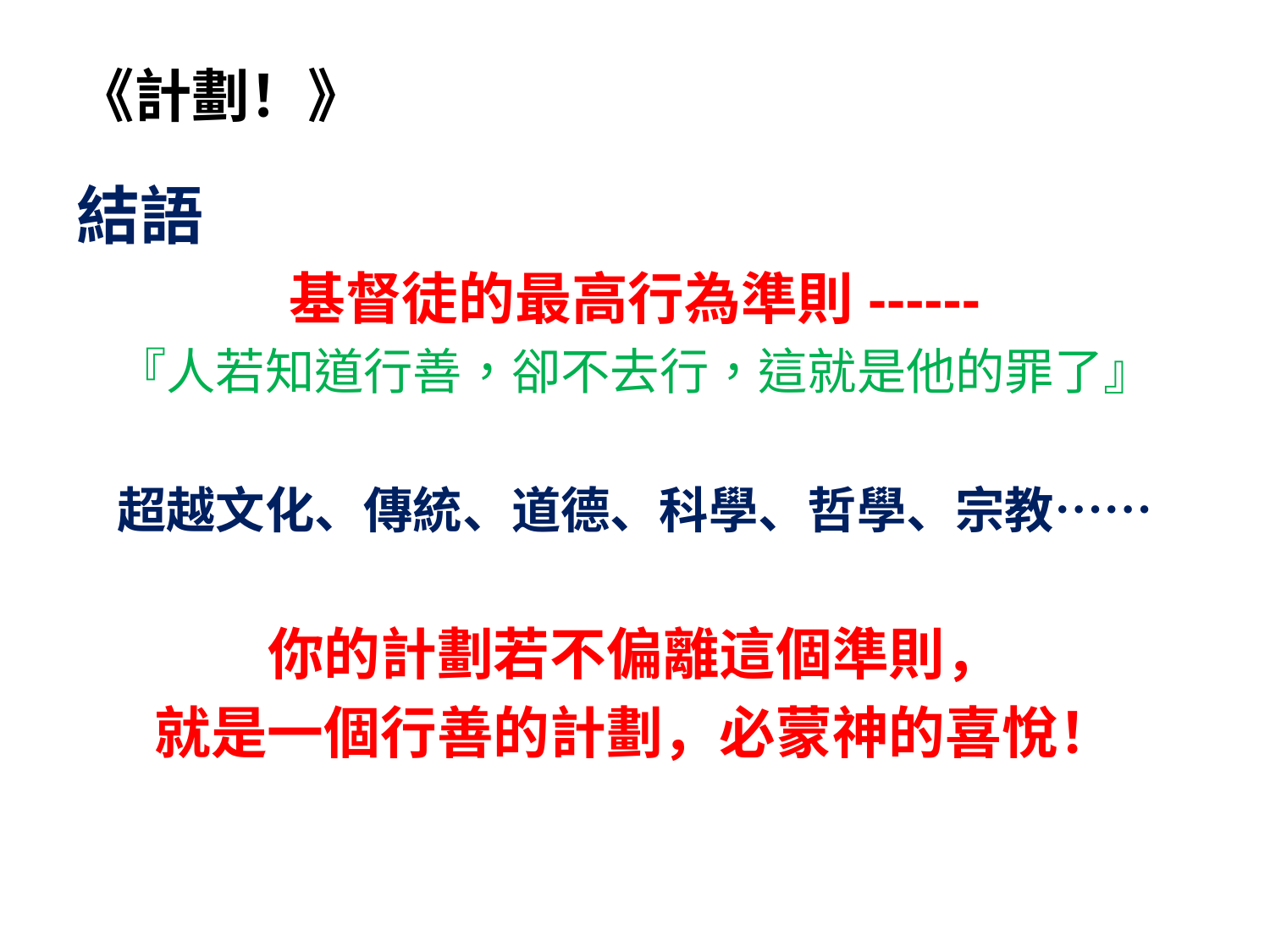

# 《計劃！》
結語
基督徒的最高行為準則------
『人若知道行善，卻不去行，這就是他的罪了』

超越文化、傳統、道德、科學、哲學、宗教……

你的計劃若不偏離這個準則，
就是一個行善的計劃，必蒙神的喜悅！